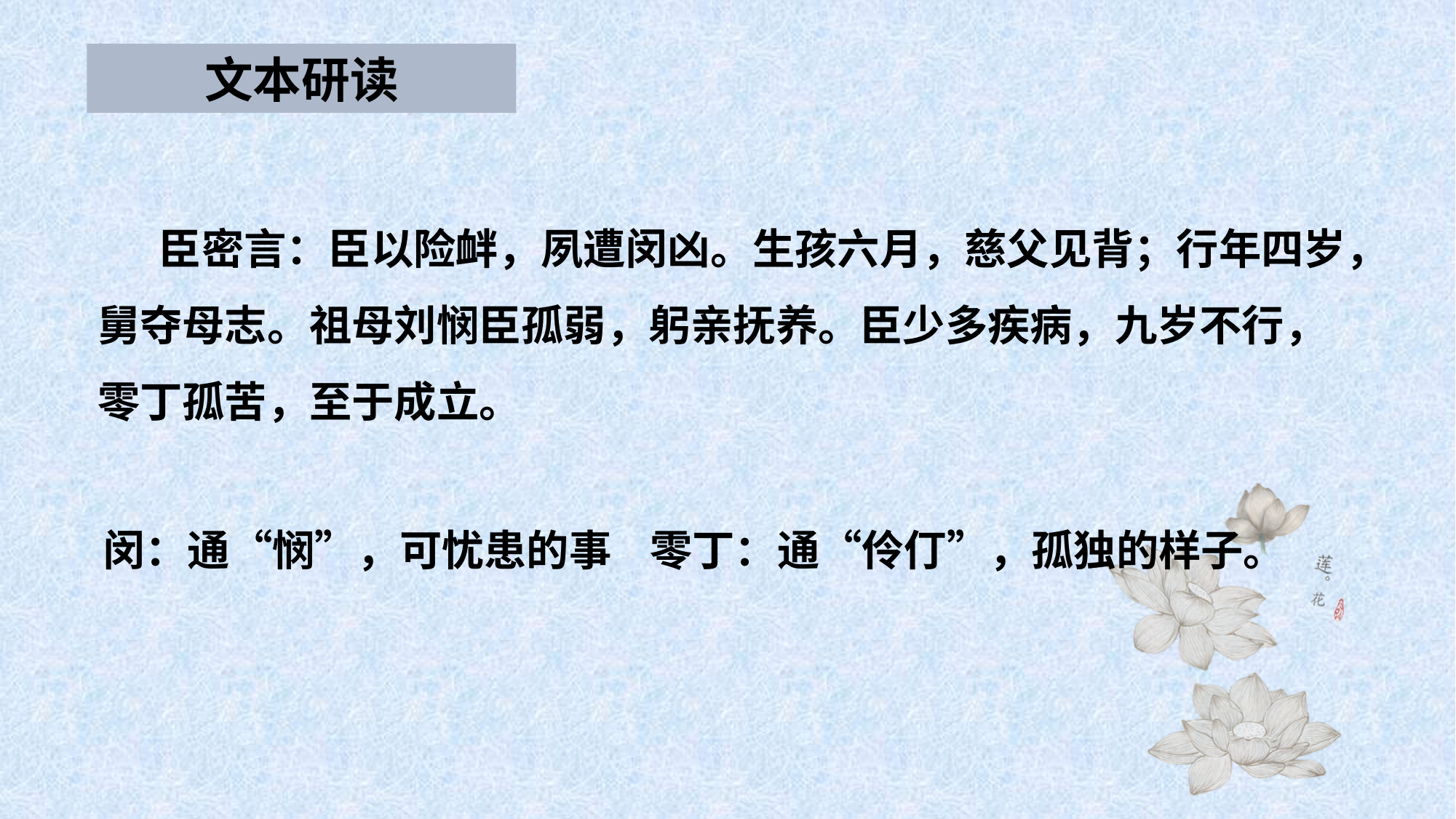

文本研读

　  臣密言：臣以险衅，夙遭闵凶。生孩六月，慈父见背；行年四岁，舅夺母志。祖母刘悯臣孤弱，躬亲抚养。臣少多疾病，九岁不行，零丁孤苦，至于成立。

闵：通“悯”，可忧患的事    零丁：通“伶仃”，孤独的样子。